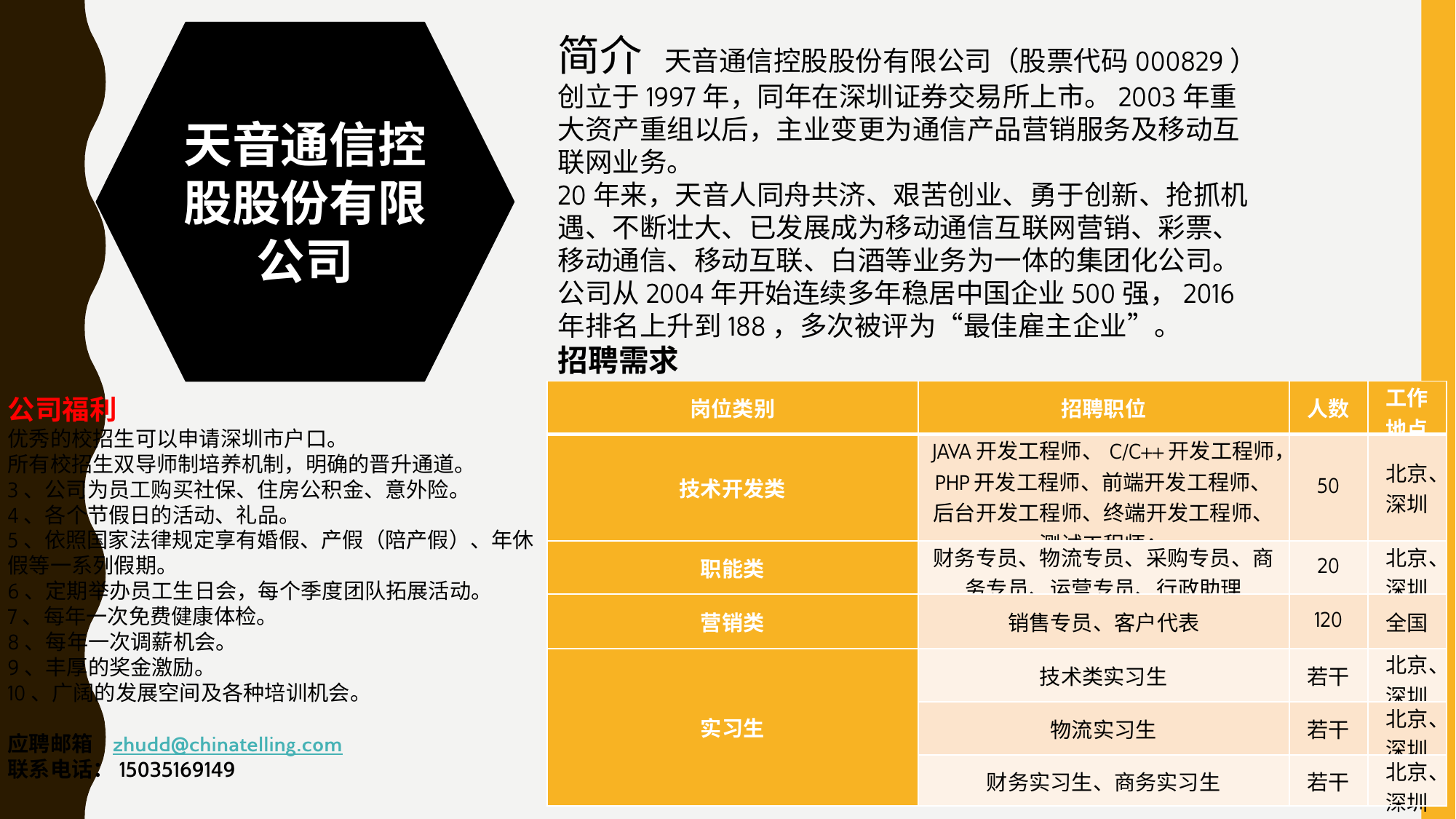

天音通信控股股份有限公司
简介   天音通信控股股份有限公司（股票代码000829）创立于1997年，同年在深圳证券交易所上市。2003年重大资产重组以后，主业变更为通信产品营销服务及移动互联网业务。
20年来，天音人同舟共济、艰苦创业、勇于创新、抢抓机遇、不断壮大、已发展成为移动通信互联网营销、彩票、移动通信、移动互联、白酒等业务为一体的集团化公司。
公司从2004年开始连续多年稳居中国企业500强，2016年排名上升到188，多次被评为“最佳雇主企业”。
招聘需求
| 岗位类别 | 招聘职位 | 人数 | 工作地点 |
| --- | --- | --- | --- |
| 技术开发类 | JAVA开发工程师、C/C++开发工程师，PHP开发工程师、前端开发工程师、后台开发工程师、终端开发工程师、测试工程师； | 50 | 北京、深圳 |
| 职能类 | 财务专员、物流专员、采购专员、商务专员、运营专员、行政助理 | 20 | 北京、深圳 |
| 营销类 | 销售专员、客户代表 | 120 | 全国 |
| 实习生 | 技术类实习生 | 若干 | 北京、深圳 |
|  | 物流实习生 | 若干 | 北京、深圳 |
|  | 财务实习生、商务实习生 | 若干 | 北京、深圳 |
公司福利
优秀的校招生可以申请深圳市户口。
所有校招生双导师制培养机制，明确的晋升通道。
3、公司为员工购买社保、住房公积金、意外险。
4、各个节假日的活动、礼品。
5、依照国家法律规定享有婚假、产假（陪产假）、年休假等一系列假期。
6、定期举办员工生日会，每个季度团队拓展活动。
7、每年一次免费健康体检。
8、每年一次调薪机会。
9、丰厚的奖金激励。
10、广阔的发展空间及各种培训机会。

应聘邮箱   zhudd@chinatelling.com
联系电话：15035169149

.